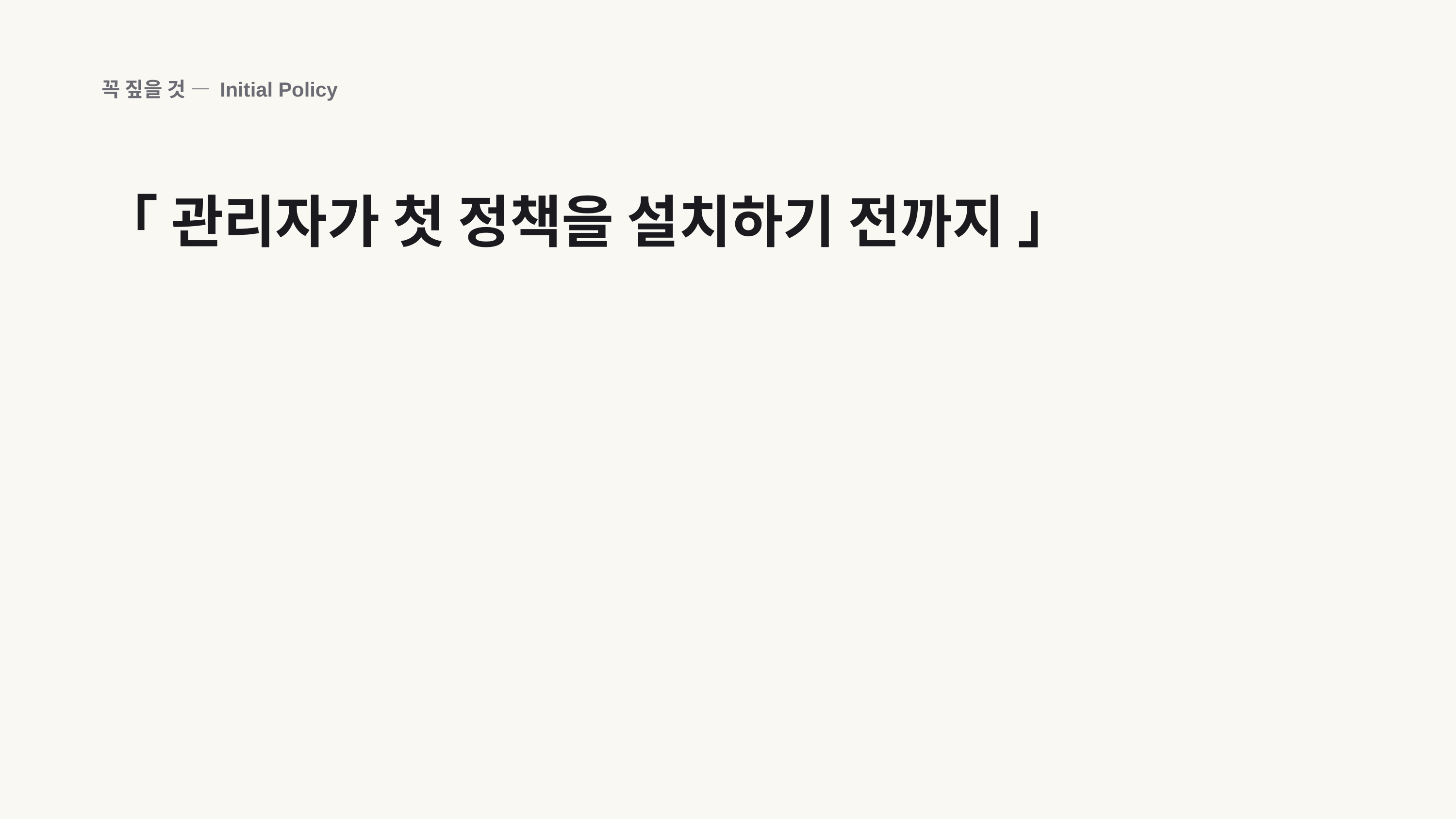

꼭 짚을 것 — Initial Policy
「 관리자가 첫 정책을 설치하기 전까지 」